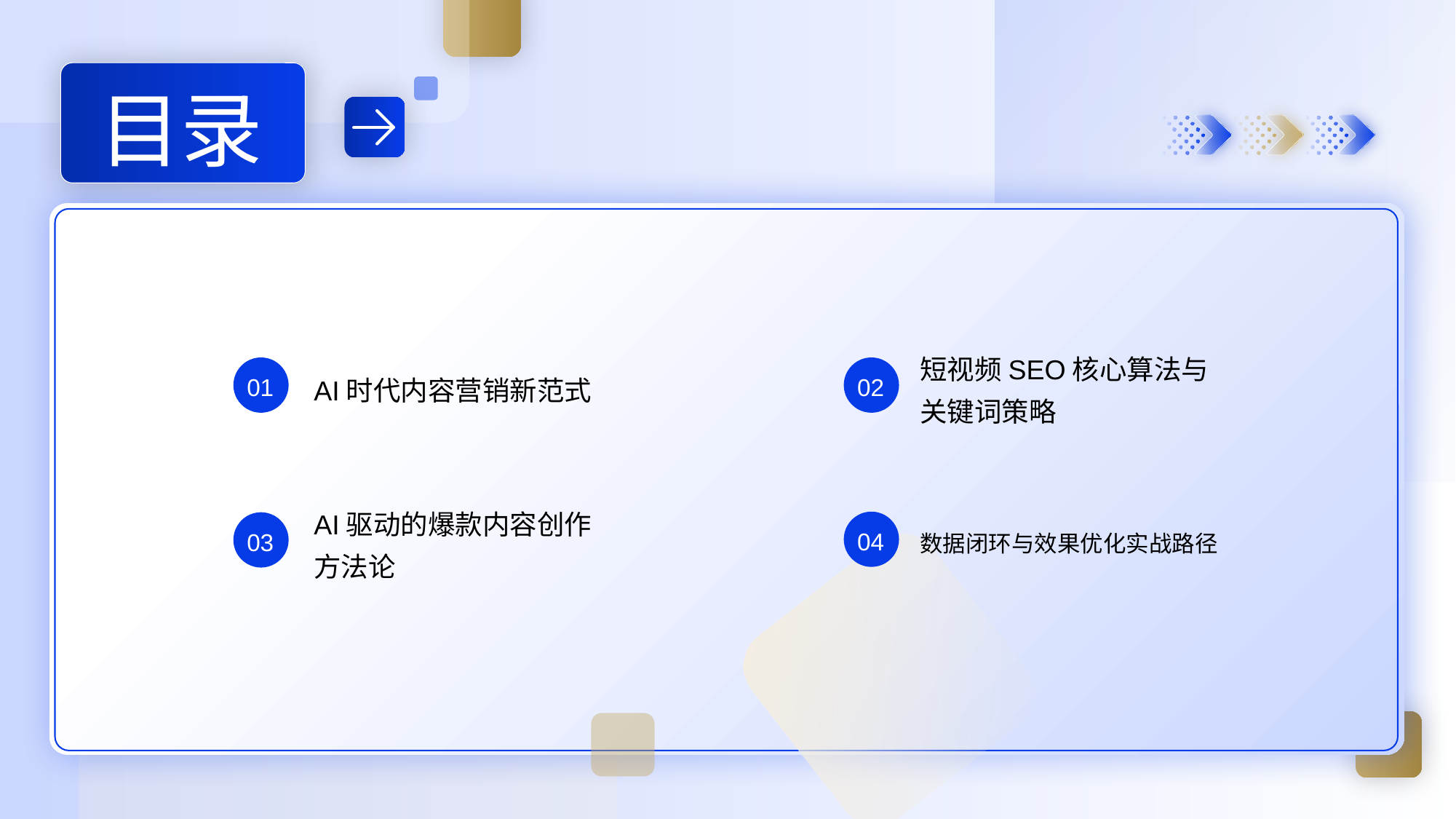

目录

AI时代内容营销新范式
短视频SEO核心算法与关键词策略

01
02
数据闭环与效果优化实战路径
AI驱动的爆款内容创作方法论

04
03